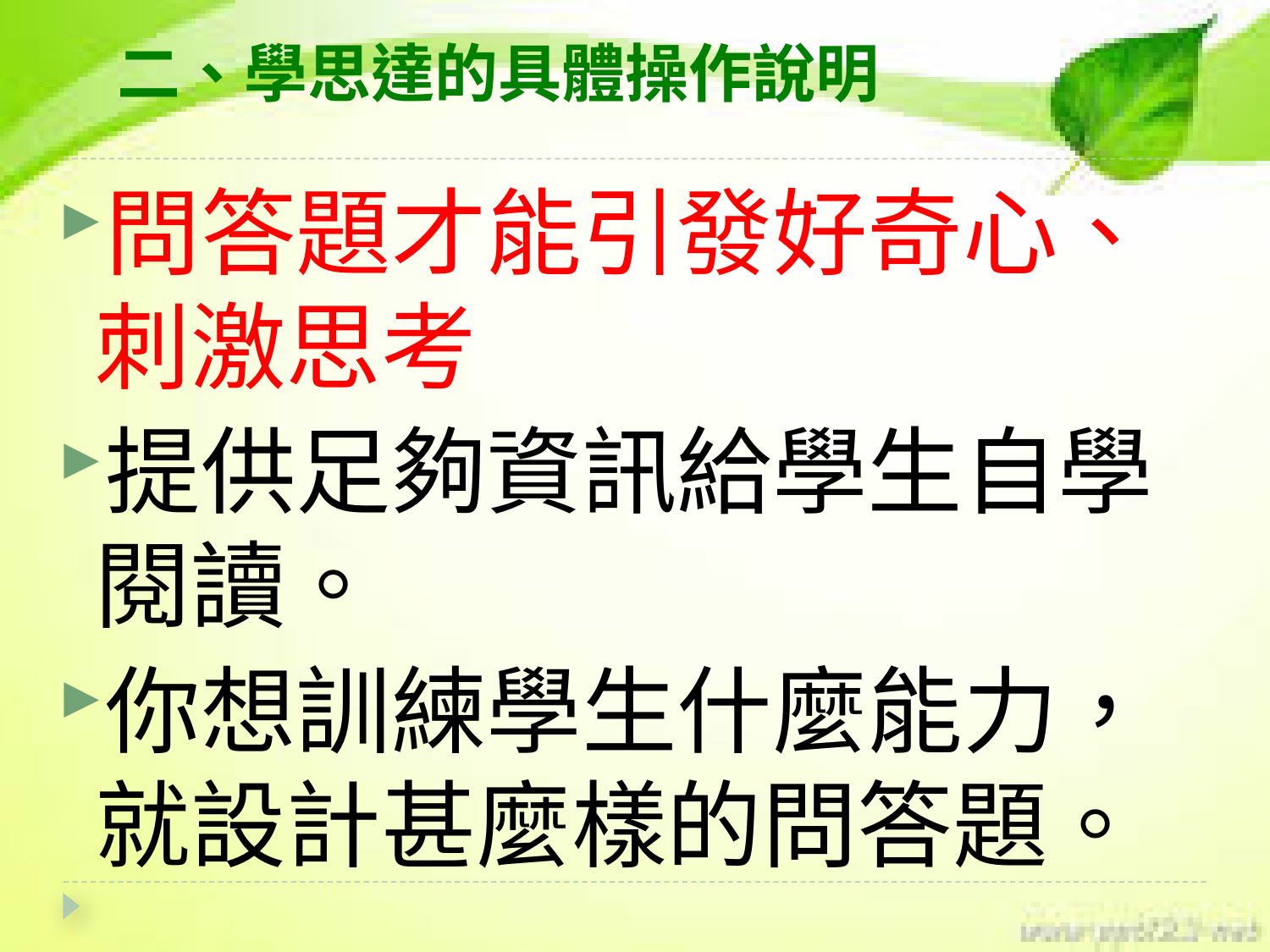

# 二、學思達的具體操作說明

問答題才能引發好奇心、刺激思考
提供足夠資訊給學生自學閱讀。
你想訓練學生什麼能力，就設計甚麼樣的問答題。